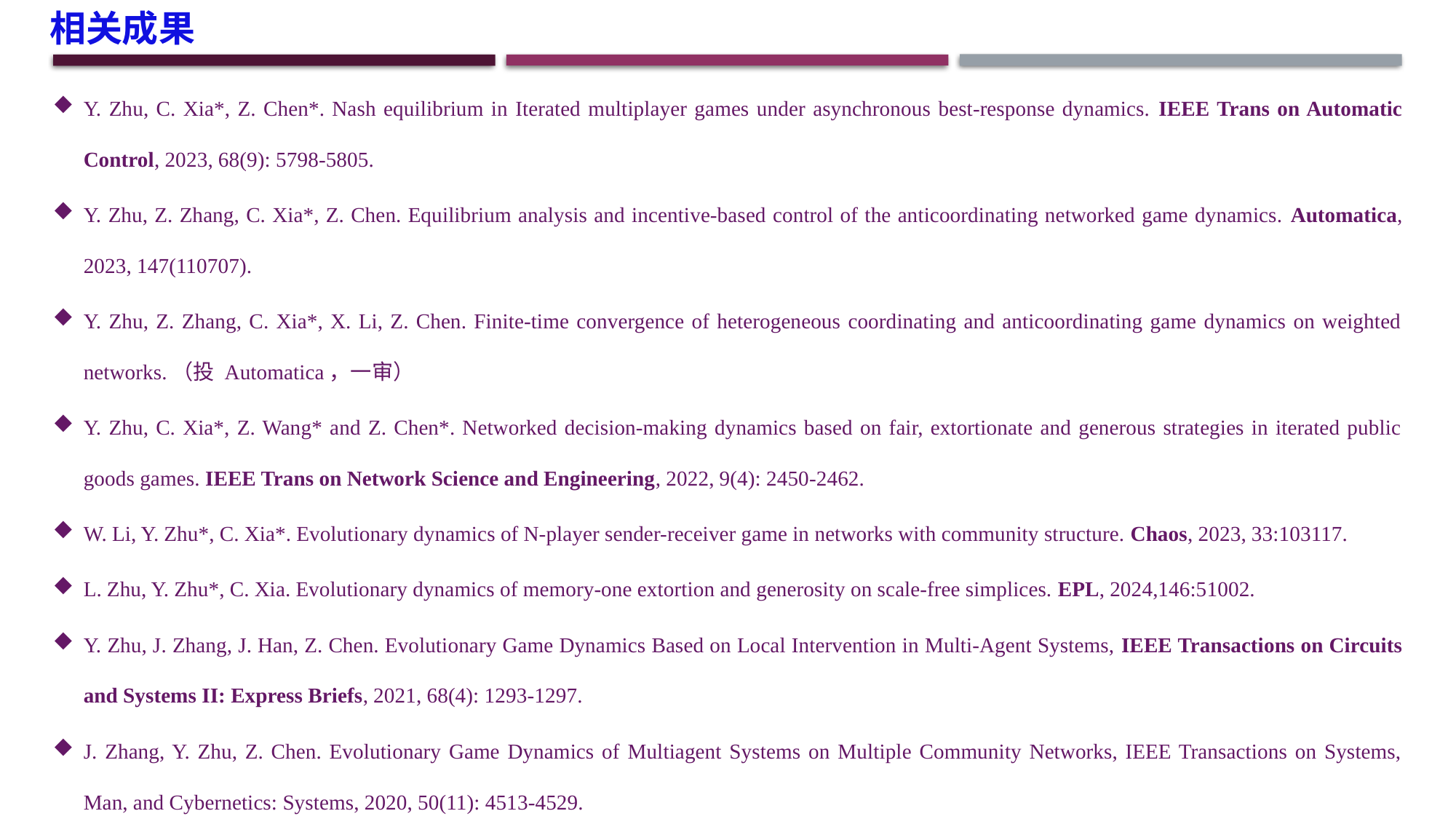

相关成果
Y. Zhu, C. Xia*, Z. Chen*. Nash equilibrium in Iterated multiplayer games under asynchronous best-response dynamics. IEEE Trans on Automatic Control, 2023, 68(9): 5798-5805.
Y. Zhu, Z. Zhang, C. Xia*, Z. Chen. Equilibrium analysis and incentive-based control of the anticoordinating networked game dynamics. Automatica, 2023, 147(110707).
Y. Zhu, Z. Zhang, C. Xia*, X. Li, Z. Chen. Finite-time convergence of heterogeneous coordinating and anticoordinating game dynamics on weighted networks.（投 Automatica，一审）
Y. Zhu, C. Xia*, Z. Wang* and Z. Chen*. Networked decision-making dynamics based on fair, extortionate and generous strategies in iterated public goods games. IEEE Trans on Network Science and Engineering, 2022, 9(4): 2450-2462.
W. Li, Y. Zhu*, C. Xia*. Evolutionary dynamics of N-player sender-receiver game in networks with community structure. Chaos, 2023, 33:103117.
L. Zhu, Y. Zhu*, C. Xia. Evolutionary dynamics of memory-one extortion and generosity on scale-free simplices. EPL, 2024,146:51002.
Y. Zhu, J. Zhang, J. Han, Z. Chen. Evolutionary Game Dynamics Based on Local Intervention in Multi-Agent Systems, IEEE Transactions on Circuits and Systems II: Express Briefs, 2021, 68(4): 1293-1297.
J. Zhang, Y. Zhu, Z. Chen. Evolutionary Game Dynamics of Multiagent Systems on Multiple Community Networks, IEEE Transactions on Systems, Man, and Cybernetics: Systems, 2020, 50(11): 4513-4529.